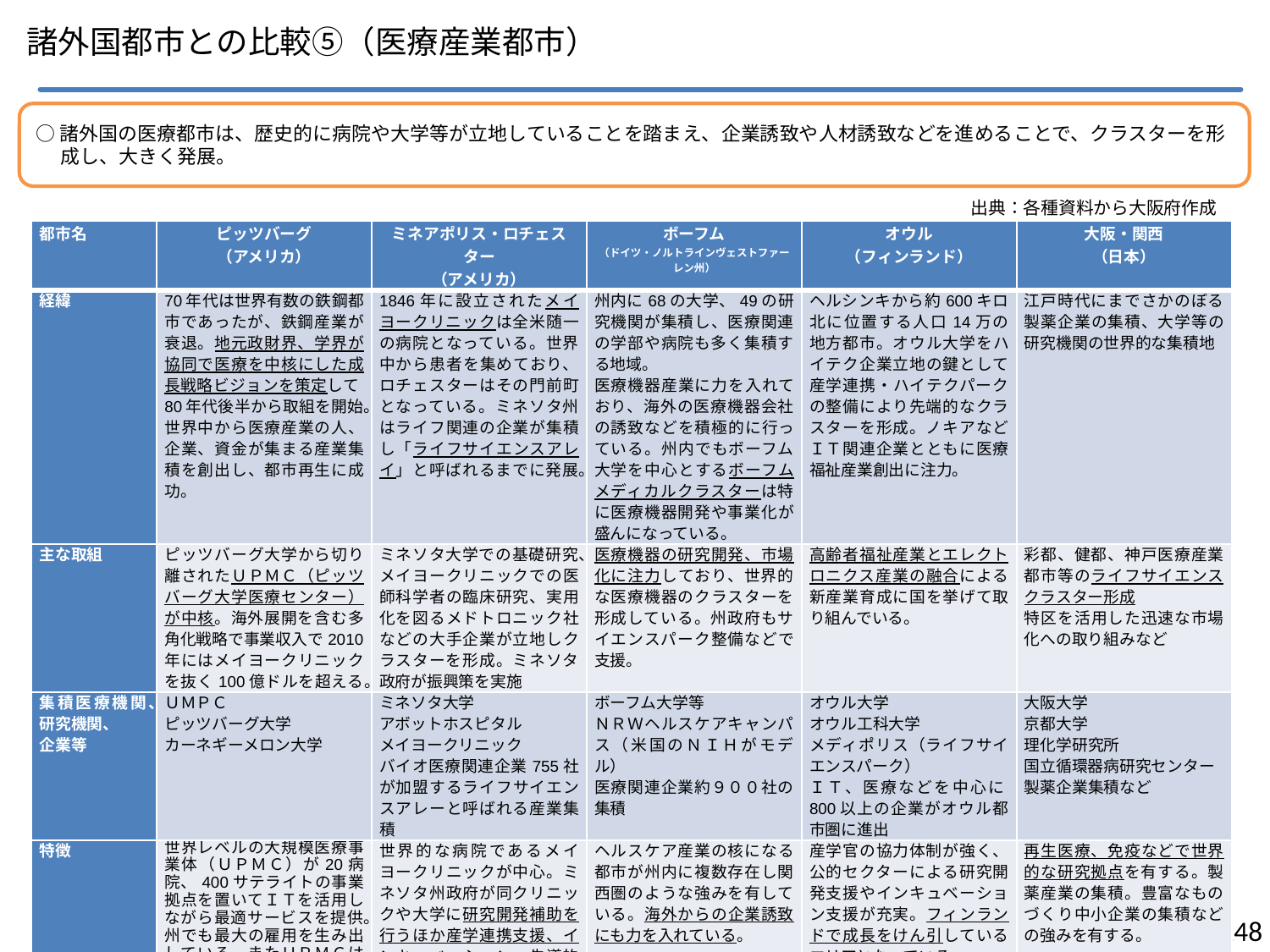

諸外国都市との比較⑤（医療産業都市）
○諸外国の医療都市は、歴史的に病院や大学等が立地していることを踏まえ、企業誘致や人材誘致などを進めることで、クラスターを形成し、大きく発展。
出典：各種資料から大阪府作成
| 都市名 | ピッツバーグ （アメリカ） | ミネアポリス・ロチェスター （アメリカ） | ボーフム （ドイツ・ノルトラインヴェストファーレン州） | オウル （フィンランド） | 大阪・関西 （日本） |
| --- | --- | --- | --- | --- | --- |
| 経緯 | 70年代は世界有数の鉄鋼都市であったが、鉄鋼産業が衰退。地元政財界、学界が協同で医療を中核にした成長戦略ビジョンを策定して80年代後半から取組を開始。世界中から医療産業の人、企業、資金が集まる産業集積を創出し、都市再生に成功。 | 1846年に設立されたメイヨークリニックは全米随一の病院となっている。世界中から患者を集めており、ロチェスターはその門前町となっている。ミネソタ州はライフ関連の企業が集積し「ライフサイエンスアレイ」と呼ばれるまでに発展。 | 州内に68の大学、49の研究機関が集積し、医療関連の学部や病院も多く集積する地域。 医療機器産業に力を入れており、海外の医療機器会社の誘致などを積極的に行っている。州内でもボーフム大学を中心とするボーフムメディカルクラスターは特に医療機器開発や事業化が盛んになっている。 | ヘルシンキから約600キロ北に位置する人口14万の地方都市。オウル大学をハイテク企業立地の鍵として産学連携・ハイテクパークの整備により先端的なクラスターを形成。ノキアなどＩＴ関連企業とともに医療福祉産業創出に注力。 | 江戸時代にまでさかのぼる製薬企業の集積、大学等の研究機関の世界的な集積地 |
| 主な取組 | ピッツバーグ大学から切り離されたＵＰＭＣ（ピッツバーグ大学医療センター）が中核。海外展開を含む多角化戦略で事業収入で2010年にはメイヨークリニックを抜く100億ドルを超える。 | ミネソタ大学での基礎研究、メイヨークリニックでの医師科学者の臨床研究、実用化を図るメドトロニック社などの大手企業が立地しクラスターを形成。ミネソタ政府が振興策を実施 | 医療機器の研究開発、市場化に注力しており、世界的な医療機器のクラスターを形成している。州政府もサイエンスパーク整備などで支援。 | 高齢者福祉産業とエレクトロニクス産業の融合による新産業育成に国を挙げて取り組んでいる。 | 彩都、健都、神戸医療産業都市等のライフサイエンスクラスター形成 特区を活用した迅速な市場化への取り組みなど |
| 集積医療機関、 研究機関、 企業等 | ＵＭＰＣ ピッツバーグ大学 カーネギーメロン大学 | ミネソタ大学 アボットホスピタル メイヨークリニック バイオ医療関連企業755社が加盟するライフサイエンスアレーと呼ばれる産業集積 | ボーフム大学等 ＮＲＷヘルスケアキャンパス（米国のＮＩＨがモデル） 医療関連企業約９００社の集積 | オウル大学 オウル工科大学 メディポリス（ライフサイエンスパーク） ＩＴ、医療などを中心に800以上の企業がオウル都市圏に進出 | 大阪大学 京都大学 理化学研究所 国立循環器病研究センター 製薬企業集積など |
| 特徴 | 世界レベルの大規模医療事業体（ＵＰＭＣ）が20病院、400サテライトの事業拠点を置いてＩＴを活用しながら最適サービスを提供。州でも最大の雇用を生み出している。またＵＰＭＣは研究教育、地域健康プログラムなどの地域貢献事業を収入の約1割を拠出し実施。 | 世界的な病院であるメイヨークリニックが中心。ミネソタ州政府が同クリニックや大学に研究開発補助を行うほか産学連携支援、インキュベーション、先導的人材教育への支援などを行っている。 | ヘルスケア産業の核になる都市が州内に複数存在し関西圏のような強みを有している。海外からの企業誘致にも力を入れている。 | 産学官の協力体制が強く、公的セクターによる研究開発支援やインキュベーション支援が充実。フィンランドで成長をけん引しているエリアとなっている。 | 再生医療、免疫などで世界的な研究拠点を有する。製薬産業の集積。豊富なものづくり中小企業の集積などの強みを有する。 |
148